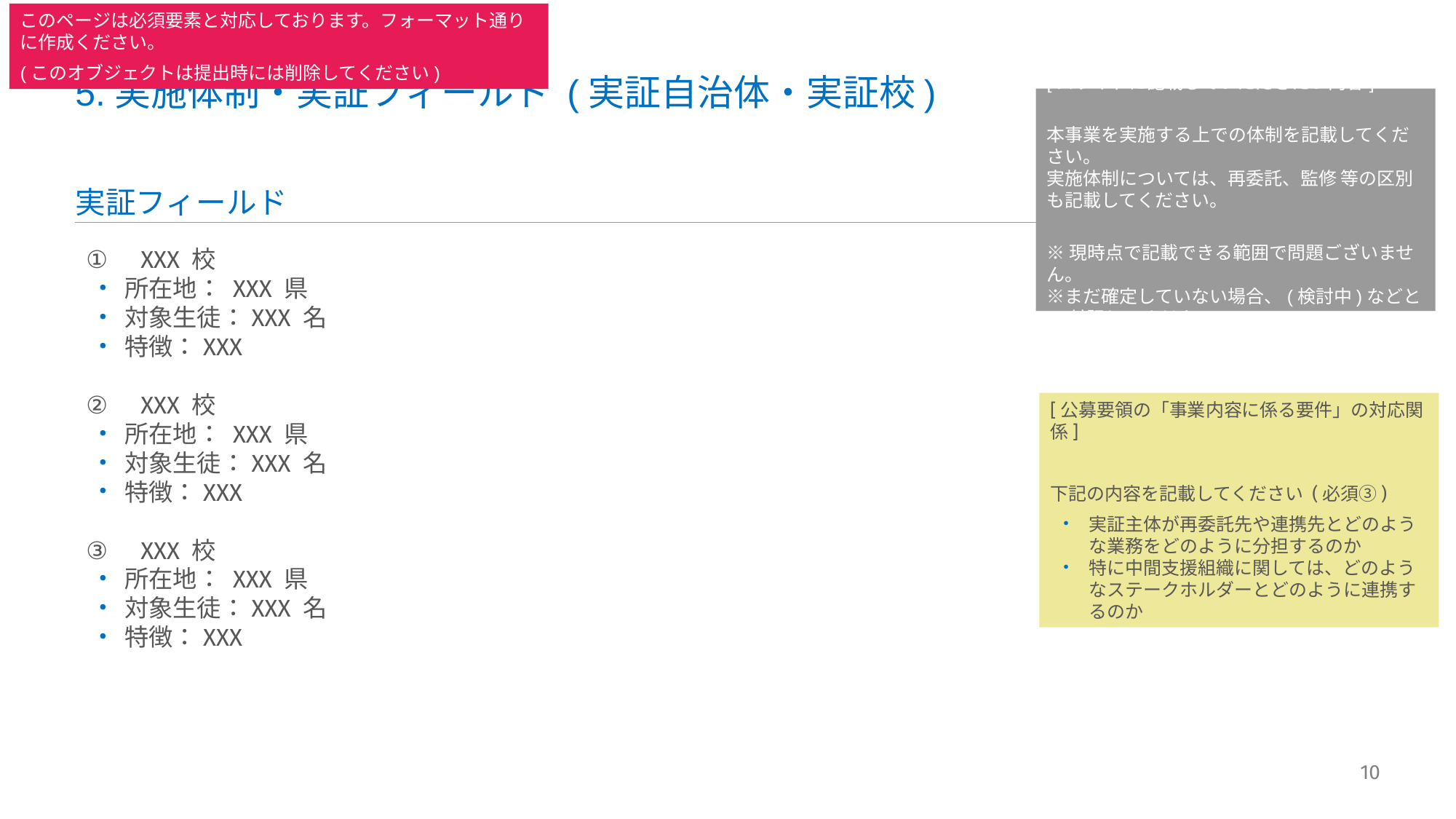

このページは必須要素と対応しております。フォーマット通りに作成ください。
(このオブジェクトは提出時には削除してください)
# 5.実施体制・実証フィールド (実証自治体・実証校)
[スライドに記載していただきたい内容]
本事業を実施する上での体制を記載してください。
実施体制については、再委託、監修 等の区別も記載してください。
※現時点で記載できる範囲で問題ございません。
※まだ確定していない場合、(検討中)などと
　 付記してください。
実証フィールド
XXX 校
所在地： XXX 県
対象生徒：XXX 名
特徴：XXX

XXX 校
所在地： XXX 県
対象生徒：XXX 名
特徴：XXX

XXX 校
所在地： XXX 県
対象生徒：XXX 名
特徴：XXX
[公募要領の「事業内容に係る要件」の対応関係]

下記の内容を記載してください (必須③)
実証主体が再委託先や連携先とどのような業務をどのように分担するのか
特に中間支援組織に関しては、どのようなステークホルダーとどのように連携するのか